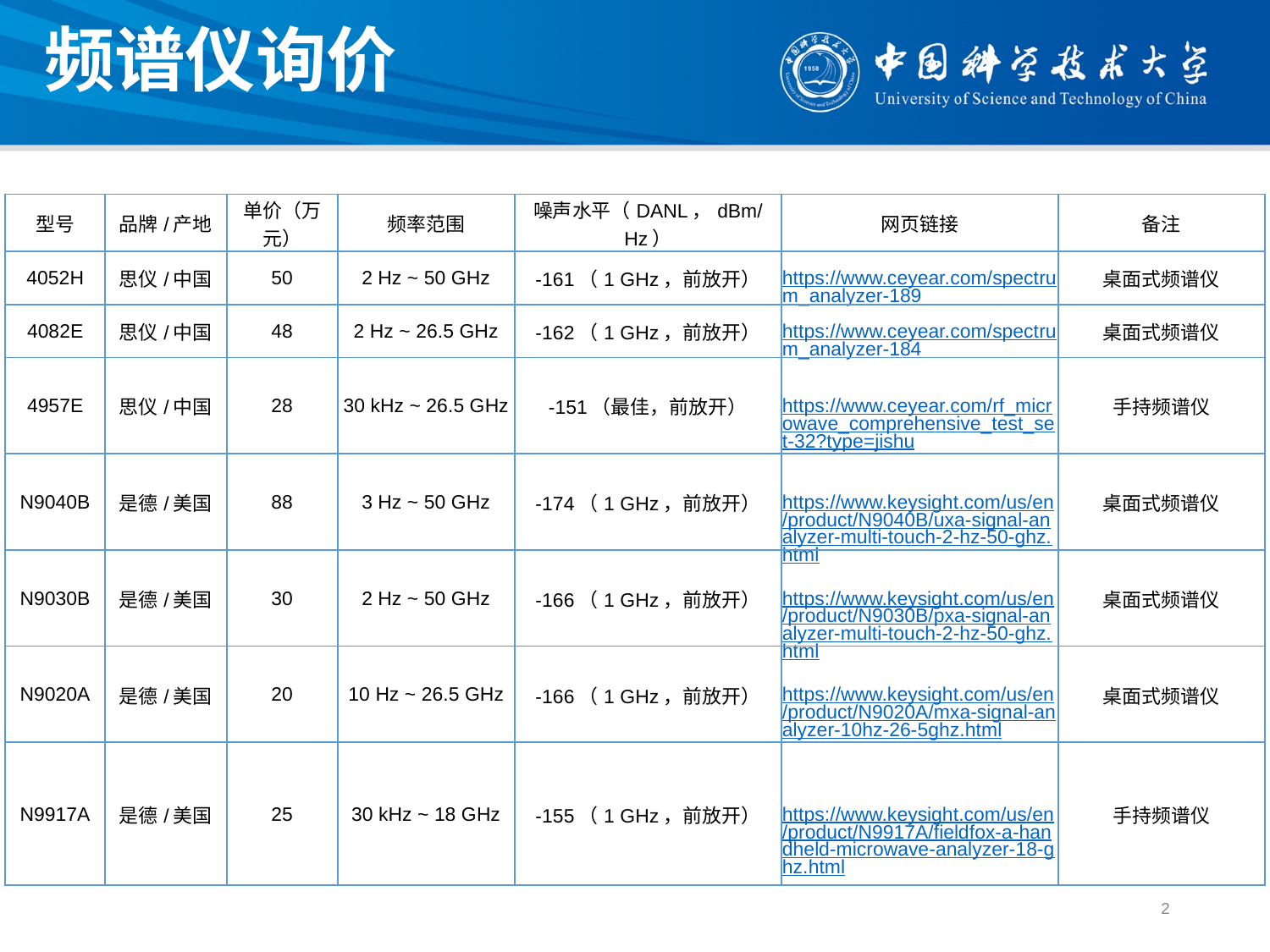

频谱仪询价
| 型号 | 品牌/产地 | 单价（万元） | 频率范围 | 噪声水平（DANL，dBm/Hz） | 网页链接 | 备注 |
| --- | --- | --- | --- | --- | --- | --- |
| 4052H | 思仪/中国 | 50 | 2 Hz ~ 50 GHz | -161（1 GHz，前放开） | https://www.ceyear.com/spectrum\_analyzer-189 | 桌面式频谱仪 |
| 4082E | 思仪/中国 | 48 | 2 Hz ~ 26.5 GHz | -162（1 GHz，前放开） | https://www.ceyear.com/spectrum\_analyzer-184 | 桌面式频谱仪 |
| 4957E | 思仪/中国 | 28 | 30 kHz ~ 26.5 GHz | -151（最佳，前放开） | https://www.ceyear.com/rf\_microwave\_comprehensive\_test\_set-32?type=jishu | 手持频谱仪 |
| N9040B | 是德/美国 | 88 | 3 Hz ~ 50 GHz | -174（1 GHz，前放开） | https://www.keysight.com/us/en/product/N9040B/uxa-signal-analyzer-multi-touch-2-hz-50-ghz.html | 桌面式频谱仪 |
| N9030B | 是德/美国 | 30 | 2 Hz ~ 50 GHz | -166（1 GHz，前放开） | https://www.keysight.com/us/en/product/N9030B/pxa-signal-analyzer-multi-touch-2-hz-50-ghz.html | 桌面式频谱仪 |
| N9020A | 是德/美国 | 20 | 10 Hz ~ 26.5 GHz | -166（1 GHz，前放开） | https://www.keysight.com/us/en/product/N9020A/mxa-signal-analyzer-10hz-26-5ghz.html | 桌面式频谱仪 |
| N9917A | 是德/美国 | 25 | 30 kHz ~ 18 GHz | -155（1 GHz，前放开） | https://www.keysight.com/us/en/product/N9917A/fieldfox-a-handheld-microwave-analyzer-18-ghz.html | 手持频谱仪 |
2